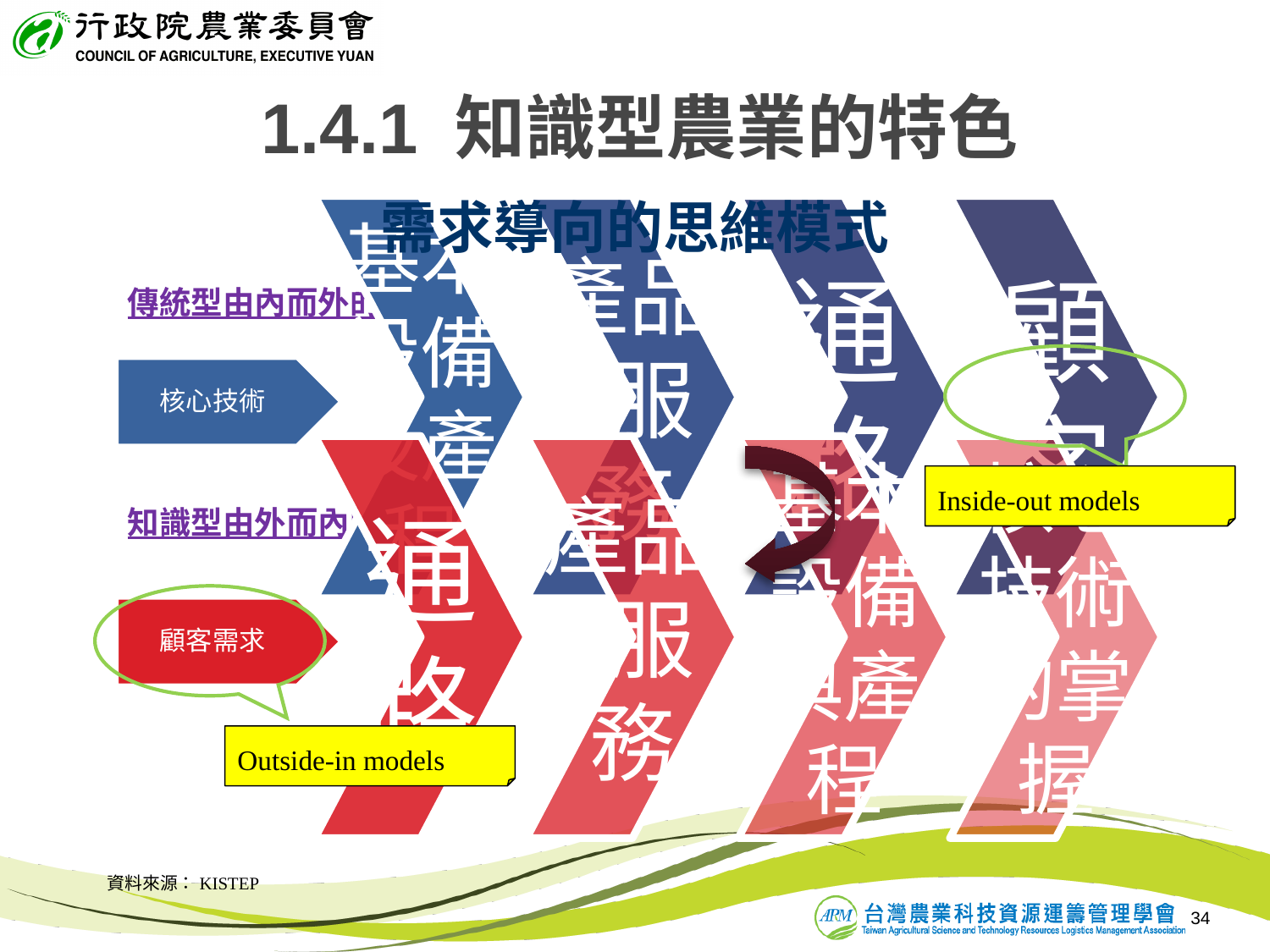

1.4.1 知識型農業的特色
需求導向的思維模式
顧客
傳統型由內而外的思維

核心技術

Inside-out models
知識型由外而內的思維

顧客需求

Outside-in models
資料來源：KISTEP
34